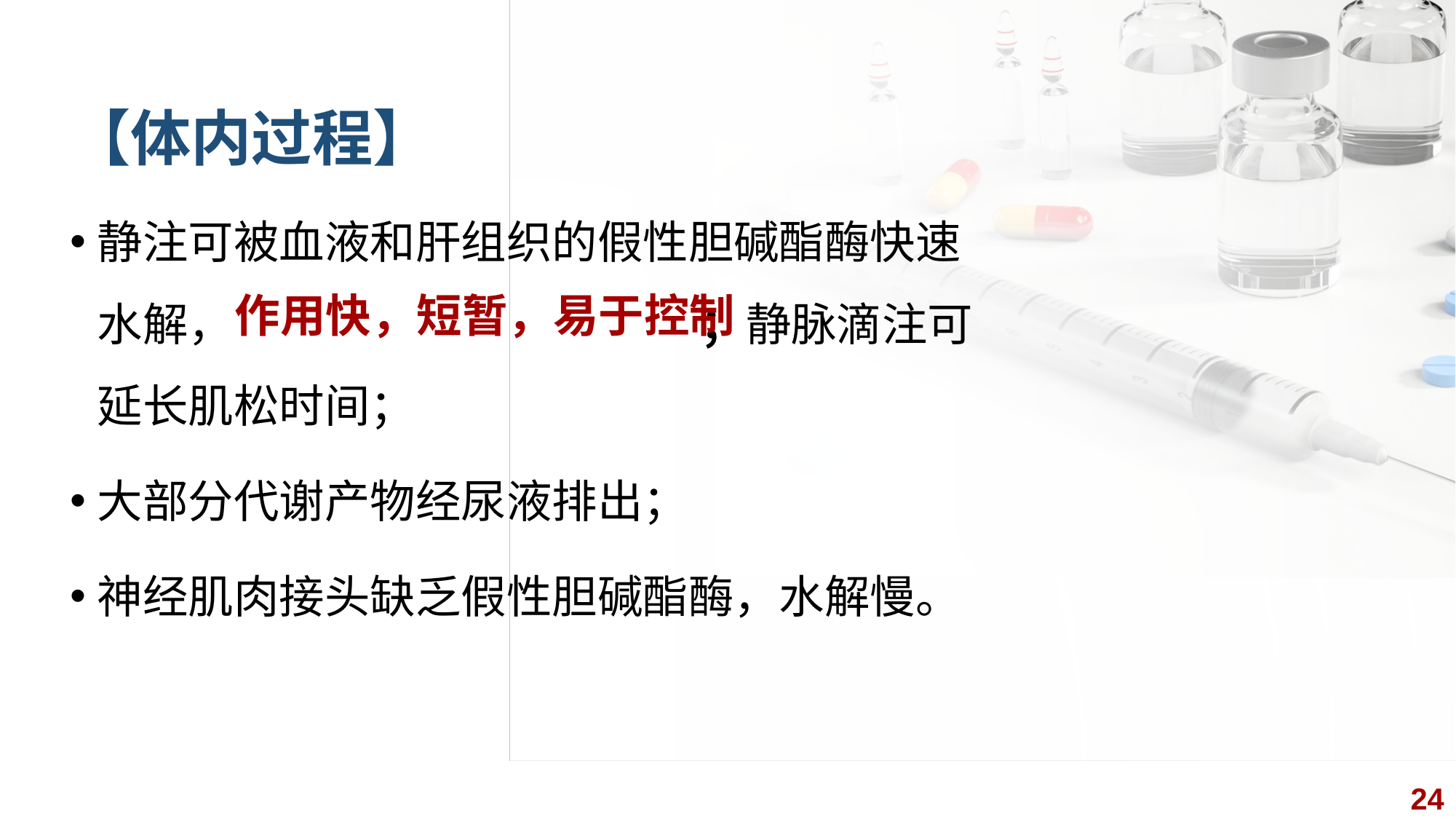

【体内过程】
静注可被血液和肝组织的假性胆碱酯酶快速水解，                                             ；静脉滴注可延长肌松时间；
大部分代谢产物经尿液排出；
神经肌肉接头缺乏假性胆碱酯酶，水解慢。
作用快，短暂，易于控制
24